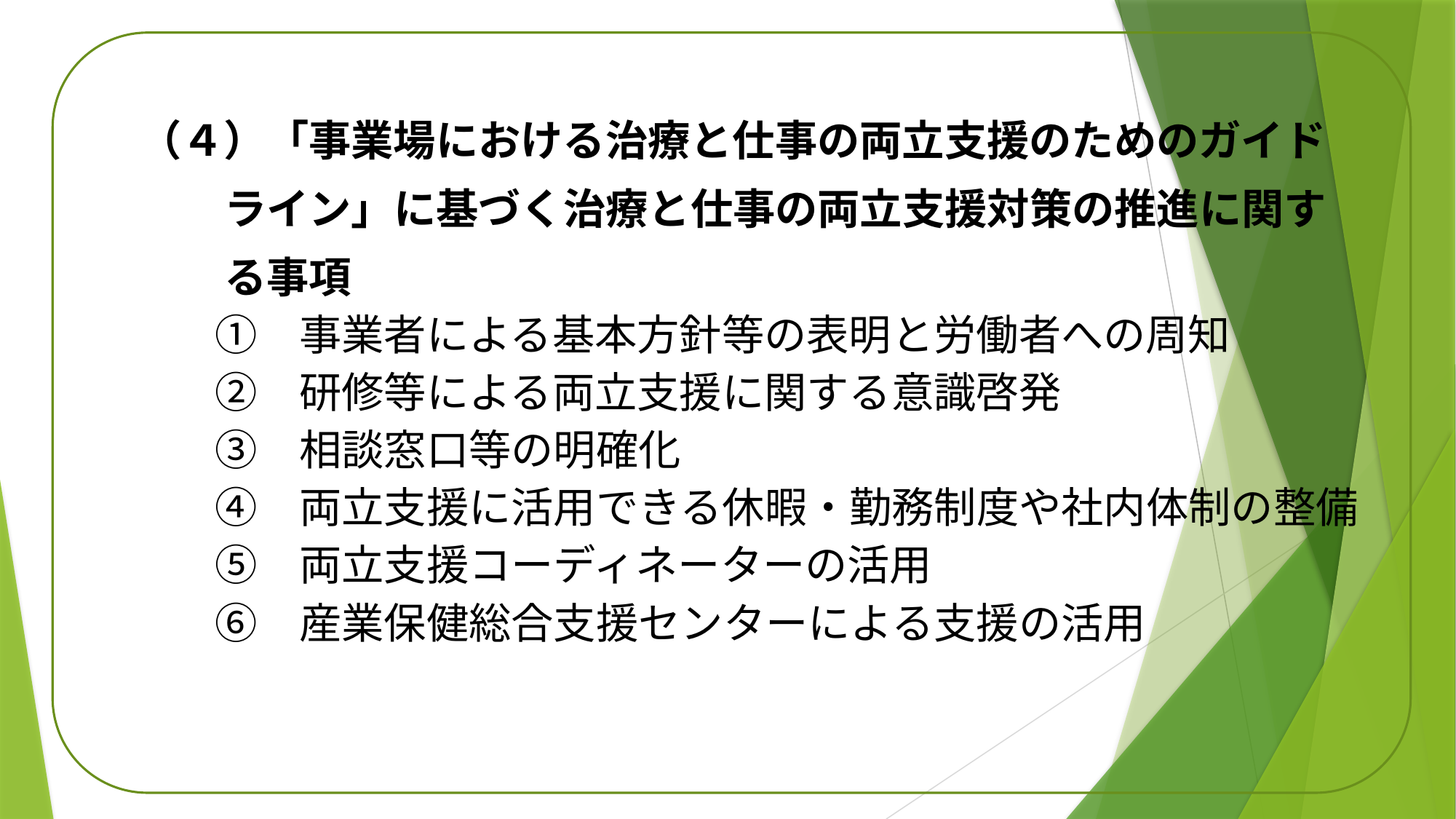

（４）「事業場における治療と仕事の両立支援のためのガイド
　　　 ライン」に基づく治療と仕事の両立支援対策の推進に関す
　　　 る事項
　　　①　事業者による基本方針等の表明と労働者への周知
　　　②　研修等による両立支援に関する意識啓発
　　　③　相談窓口等の明確化
　　　④　両立支援に活用できる休暇・勤務制度や社内体制の整備
　　　⑤　両立支援コーディネーターの活用
　　　⑥　産業保健総合支援センターによる支援の活用